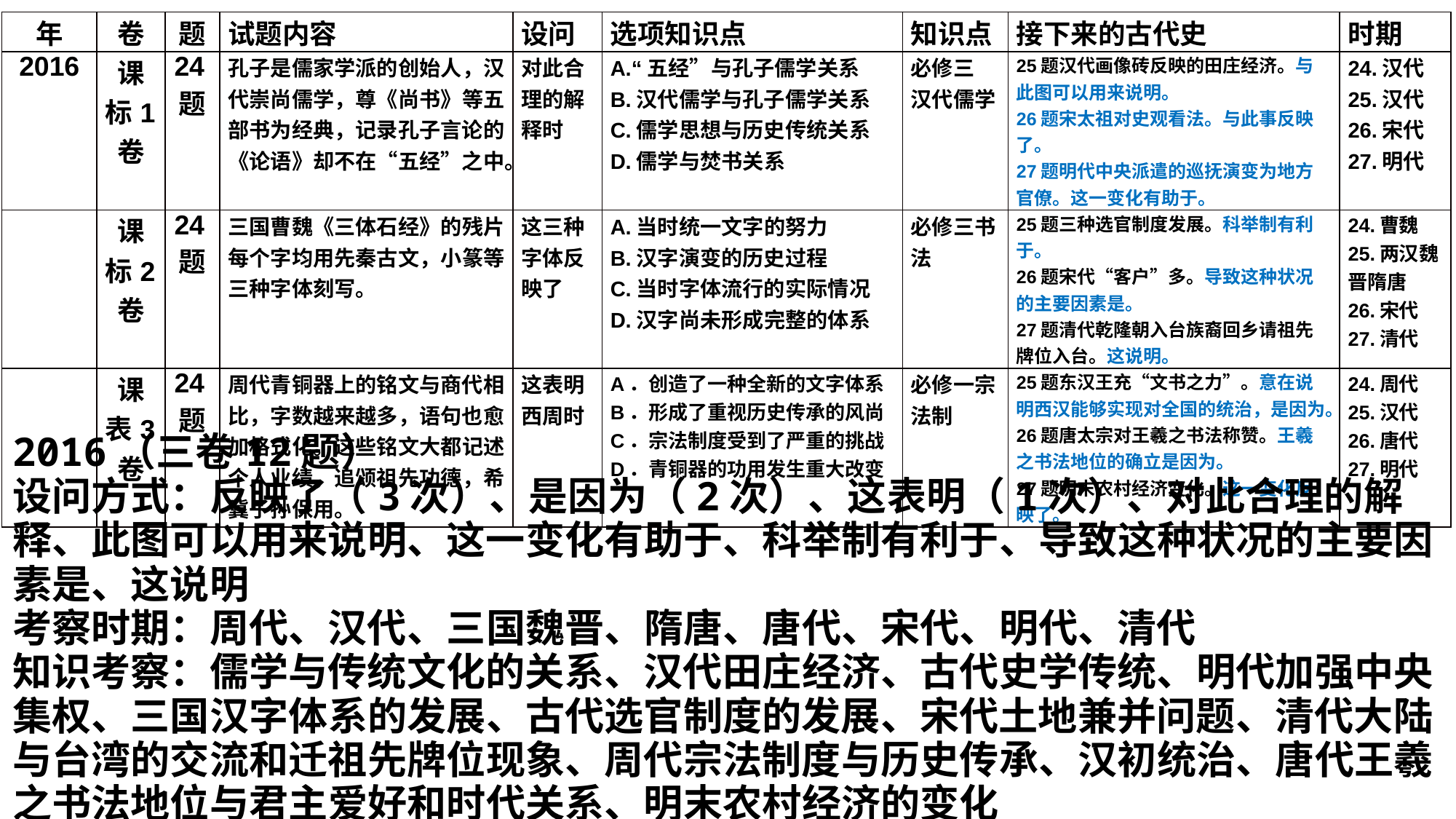

| 年 | 卷 | 题 | 试题内容 | 设问 | 选项知识点 | 知识点 | 接下来的古代史 | 时期 |
| --- | --- | --- | --- | --- | --- | --- | --- | --- |
| 2016 | 课标1卷 | 24题 | 孔子是儒家学派的创始人，汉代崇尚儒学，尊《尚书》等五部书为经典，记录孔子言论的《论语》却不在“五经”之中。 | 对此合理的解释时 | A.“五经”与孔子儒学关系 B.汉代儒学与孔子儒学关系 C.儒学思想与历史传统关系 D.儒学与焚书关系 | 必修三 汉代儒学 | 25题汉代画像砖反映的田庄经济。与此图可以用来说明。 26题宋太祖对史观看法。与此事反映了。 27题明代中央派遣的巡抚演变为地方官僚。这一变化有助于。 | 24.汉代 25.汉代 26.宋代 27.明代 |
|  | 课标2卷 | 24题 | 三国曹魏《三体石经》的残片每个字均用先秦古文，小篆等三种字体刻写。 | 这三种字体反映了 | A.当时统一文字的努力 B.汉字演变的历史过程 C.当时字体流行的实际情况 D.汉字尚未形成完整的体系 | 必修三书法 | 25题三种选官制度发展。科举制有利于。 26题宋代“客户”多。导致这种状况的主要因素是。 27题清代乾隆朝入台族裔回乡请祖先牌位入台。这说明。 | 24.曹魏 25.两汉魏晋隋唐 26.宋代 27.清代 |
|  | 课表3卷 | 24题 | 周代青铜器上的铭文与商代相比，字数越来越多，语句也愈加格式化。这些铭文大都记述个人业绩，追颂祖先功德，希冀子孙保用。 | 这表明西周时 | A．创造了一种全新的文字体系 B．形成了重视历史传承的风尚 C．宗法制度受到了严重的挑战 D．青铜器的功用发生重大改变 | 必修一宗法制 | 25题东汉王充“文书之力”。意在说明西汉能够实现对全国的统治，是因为。 26题唐太宗对王羲之书法称赞。王羲之书法地位的确立是因为。 27题明末农村经济变化。这一变化反映了。 | 24.周代 25.汉代 26.唐代 27.明代 |
2016（三卷12题）
设问方式：反映了（3次）、是因为（2次）、这表明（1次）、对此合理的解释、此图可以用来说明、这一变化有助于、科举制有利于、导致这种状况的主要因素是、这说明
考察时期：周代、汉代、三国魏晋、隋唐、唐代、宋代、明代、清代
知识考察：儒学与传统文化的关系、汉代田庄经济、古代史学传统、明代加强中央集权、三国汉字体系的发展、古代选官制度的发展、宋代土地兼并问题、清代大陆与台湾的交流和迁祖先牌位现象、周代宗法制度与历史传承、汉初统治、唐代王羲之书法地位与君主爱好和时代关系、明末农村经济的变化